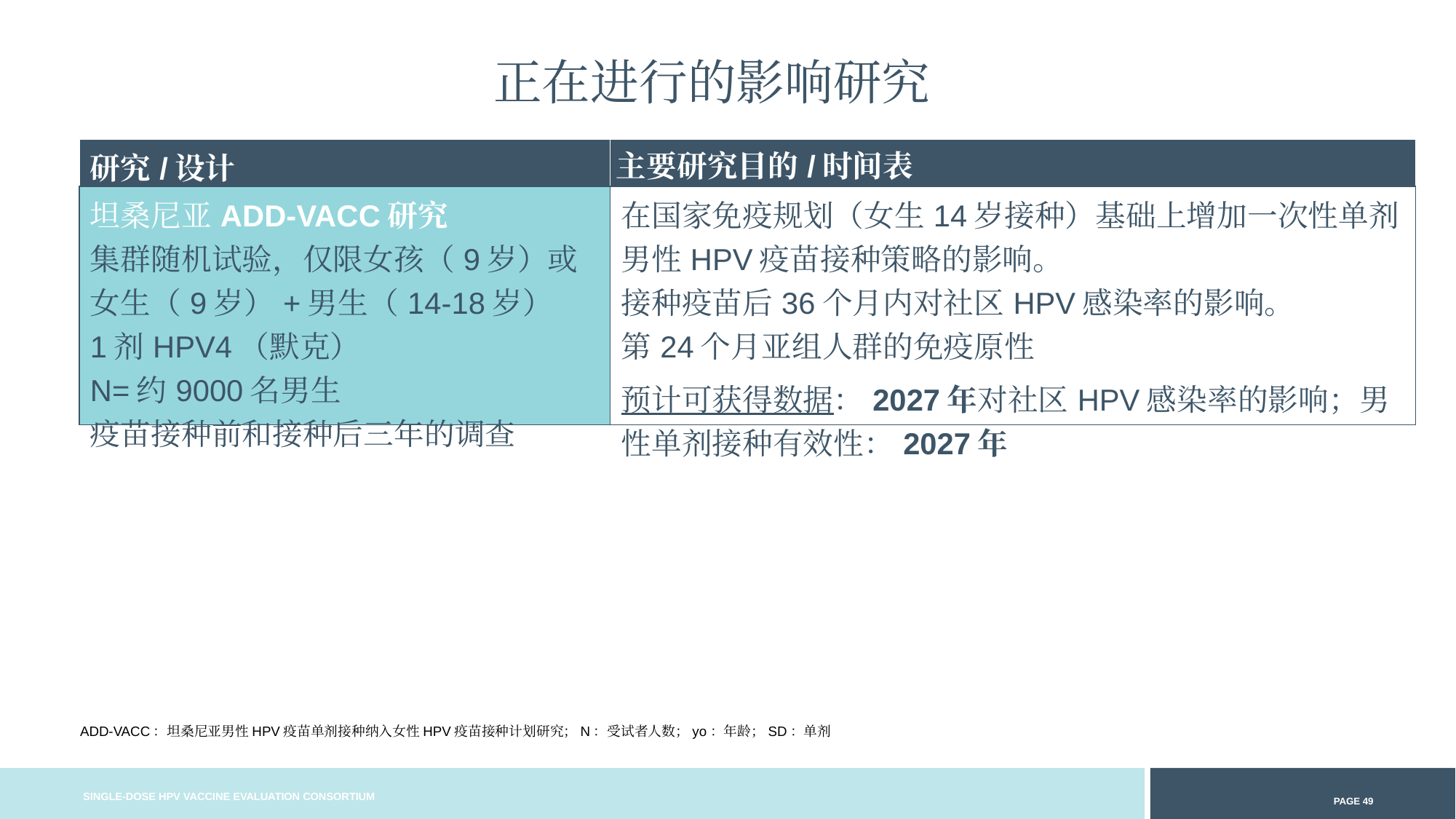

正在进行的影响研究
| 研究/设计 | 主要研究目的/时间表 |
| --- | --- |
| 坦桑尼亚ADD-VACC研究 集群随机试验，仅限女孩（9岁）或女生（9岁）+男生（14-18岁） 1剂HPV4（默克） N=约9000名男生 疫苗接种前和接种后三年的调查 | 在国家免疫规划（女生14岁接种）基础上增加一次性单剂男性HPV疫苗接种策略的影响。 接种疫苗后36个月内对社区HPV感染率的影响。 第24个月亚组人群的免疫原性 预计可获得数据：2027年对社区HPV感染率的影响；男性单剂接种有效性：2027年 |
ADD-VACC：坦桑尼亚男性HPV疫苗单剂接种纳入女性HPV疫苗接种计划研究；N：受试者人数；yo：年龄；SD：单剂